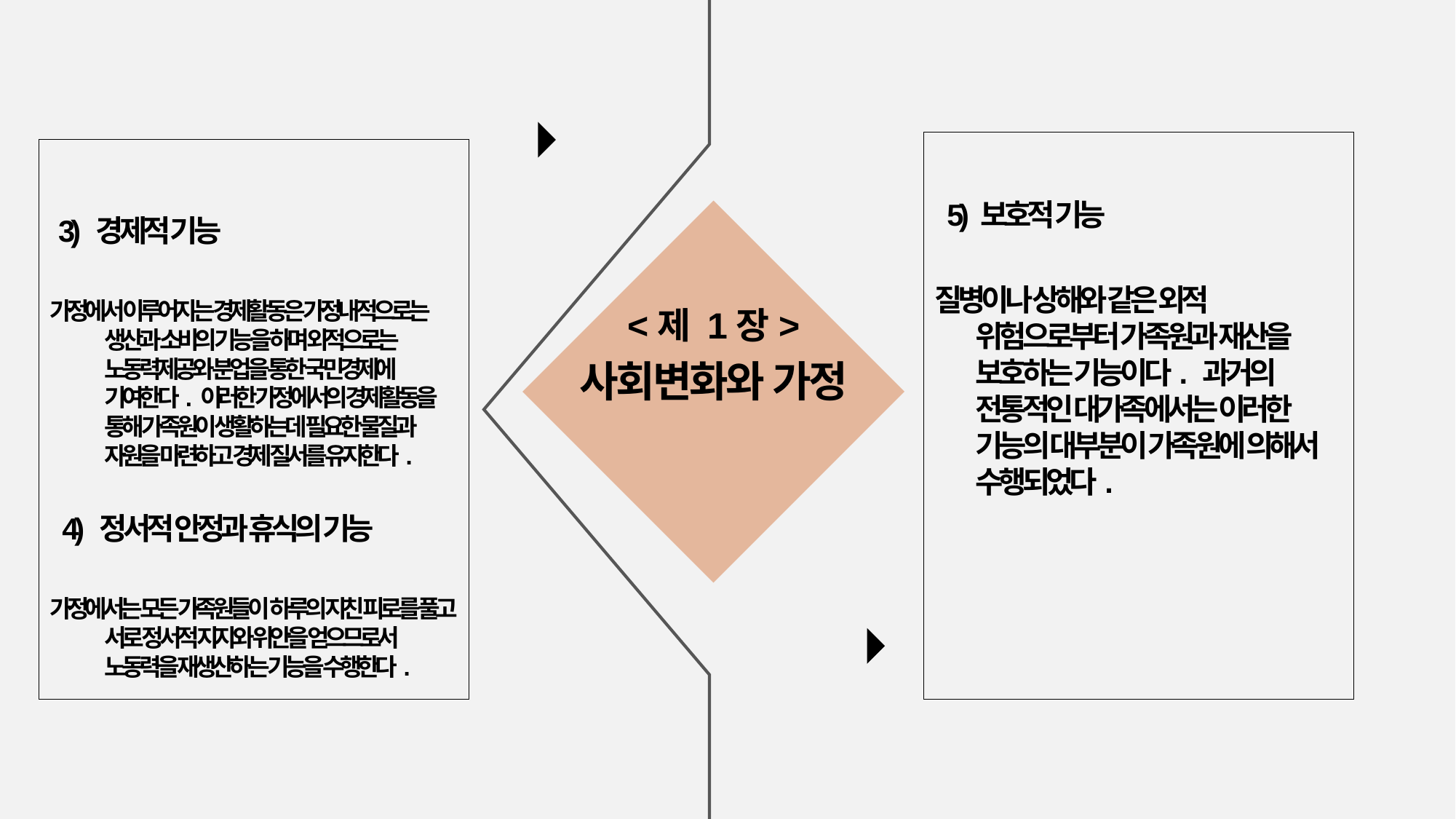

5) 보호적 기능

질병이나 상해와 같은 외적 위험으로부터 가족원과 재산을 보호하는 기능이다.  과거의 전통적인 대가족에서는 이러한 기능의 대부분이 가족원에 의해서 수행되었다.

 3)  경제적 기능

가정에서 이루어지는 경제활동은 가정내적으로는 생산과 소비의 기능을 하며 외적으로는 노동력제공와 분업을 통한 국민경제에 기여한다. 이러한 가정에서의 경제활동을 통해 가족원이 생활하는데 필요한 물질과 자원을 마련하고 경제 질서를 유지한다.

  4)  정서적 안정과 휴식의 기능

가정에서는 모든 가족원들이  하루의 지친 피로를 풀고 서로 정서적 지지와 위안을 얻으므로서  노동력을 재생산하는 기능을 수행한다.

<제 1장>
사회변화와 가정
START